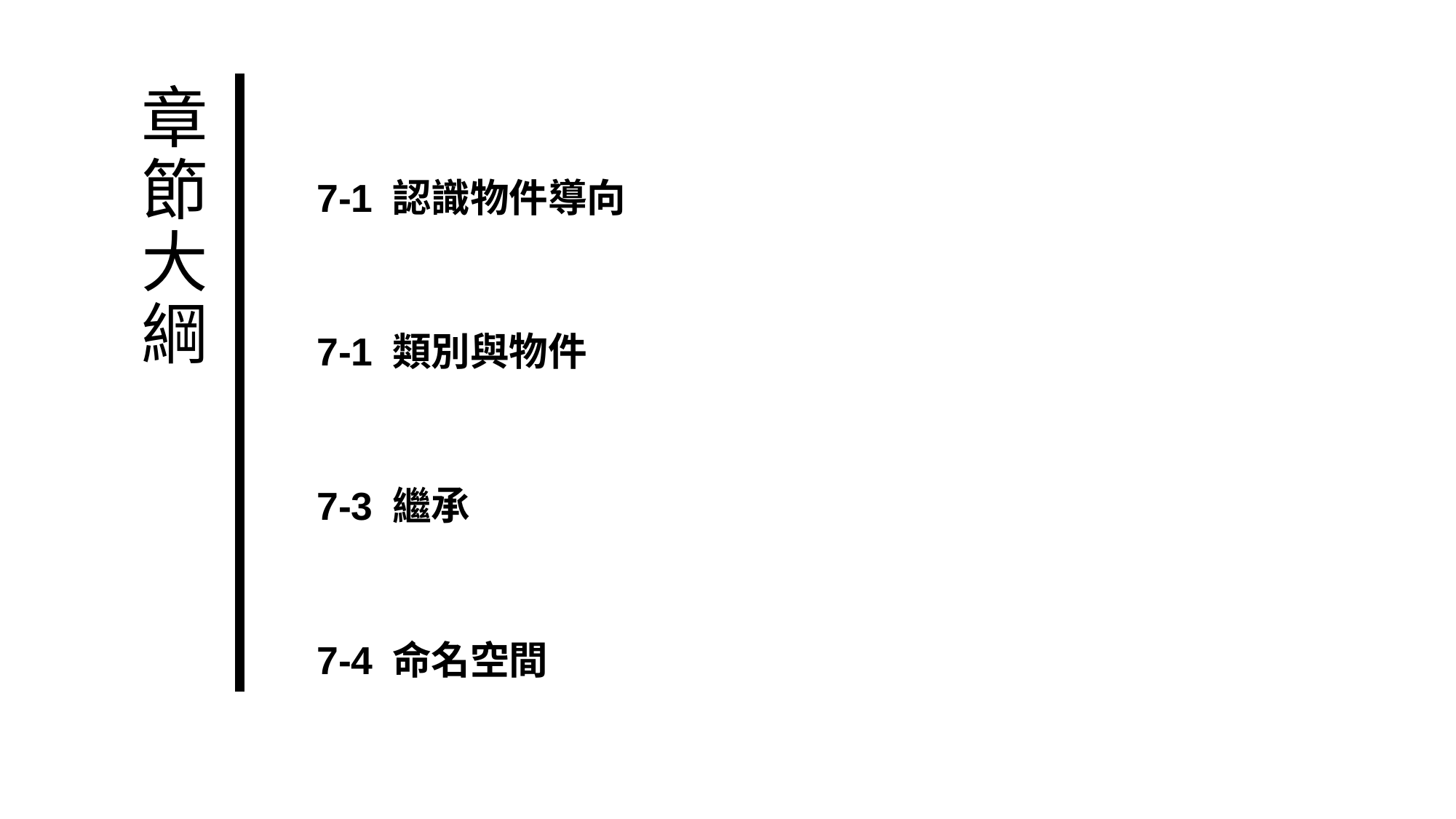

# 章節大綱
7-1 認識物件導向
7-1 類別與物件
7-3 繼承
7-4 命名空間